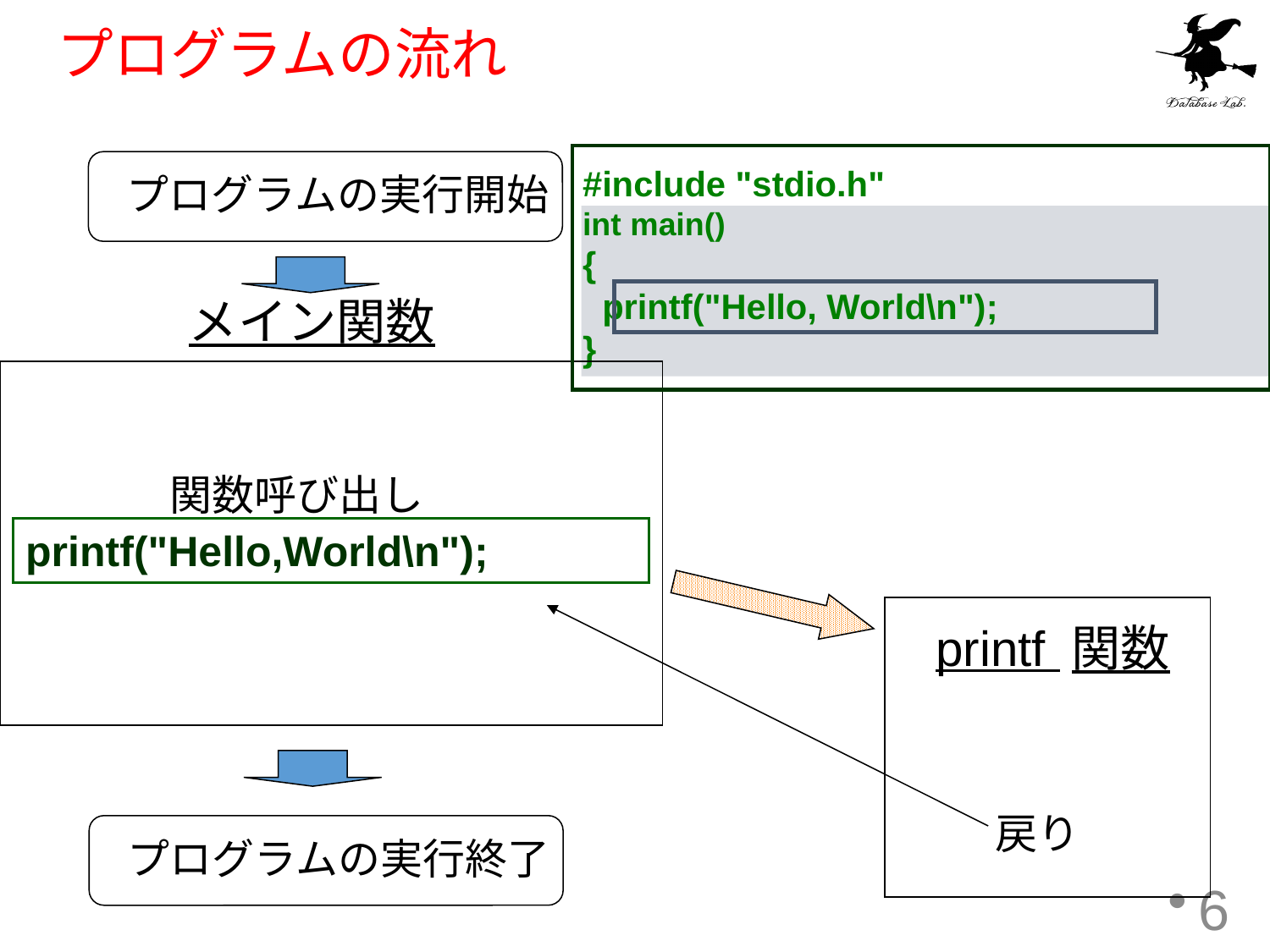

# プログラムの流れ

#include "stdio.h"
int main()
{
  printf("Hello, World\n");
}
プログラムの実行開始

メイン関数

関数呼び出し
printf("Hello,World\n");

printf 関数

戻り

プログラムの実行終了
6